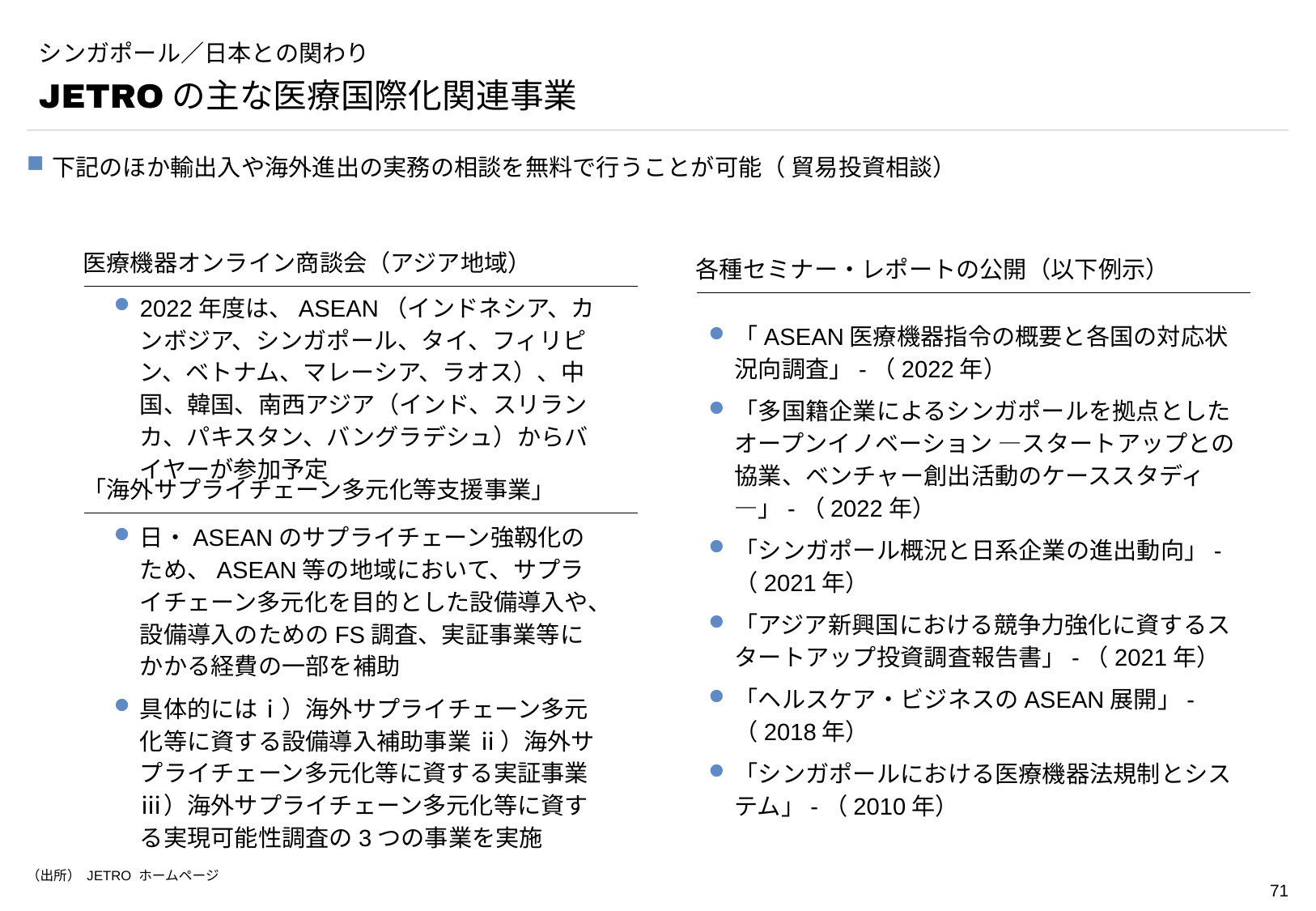

# シンガポール／日本との関わり
JETROの主な医療国際化関連事業
下記のほか輸出入や海外進出の実務の相談を無料で行うことが可能（ 貿易投資相談）
医療機器オンライン商談会（アジア地域）
各種セミナー・レポートの公開（以下例示）
2022年度は、ASEAN（インドネシア、カンボジア、シンガポール、タイ、フィリピン、ベトナム、マレーシア、ラオス）、中国、韓国、南西アジア（インド、スリランカ、パキスタン、バングラデシュ）からバイヤーが参加予定
「ASEAN医療機器指令の概要と各国の対応状況向調査」-（2022年）
「多国籍企業によるシンガポールを拠点としたオープンイノベーション ―スタートアップとの協業、ベンチャー創出活動のケーススタディ―」-（2022年）
「シンガポール概況と日系企業の進出動向」-（2021年）
「アジア新興国における競争力強化に資するスタートアップ投資調査報告書」-（2021年）
「ヘルスケア・ビジネスのASEAN展開」-（2018年）
「シンガポールにおける医療機器法規制とシステム」-（2010年）

「海外サプライチェーン多元化等支援事業」
日・ASEANのサプライチェーン強靱化のため、ASEAN等の地域において、サプライチェーン多元化を⽬的とした設備導⼊や、設備導入のためのFS調査、実証事業等にかかる経費の一部を補助
具体的にはⅰ）海外サプライチェーン多元化等に資する設備導入補助事業 ⅱ）海外サプライチェーン多元化等に資する実証事業 ⅲ）海外サプライチェーン多元化等に資する実現可能性調査の3つの事業を実施
（出所） JETRO ホームページ